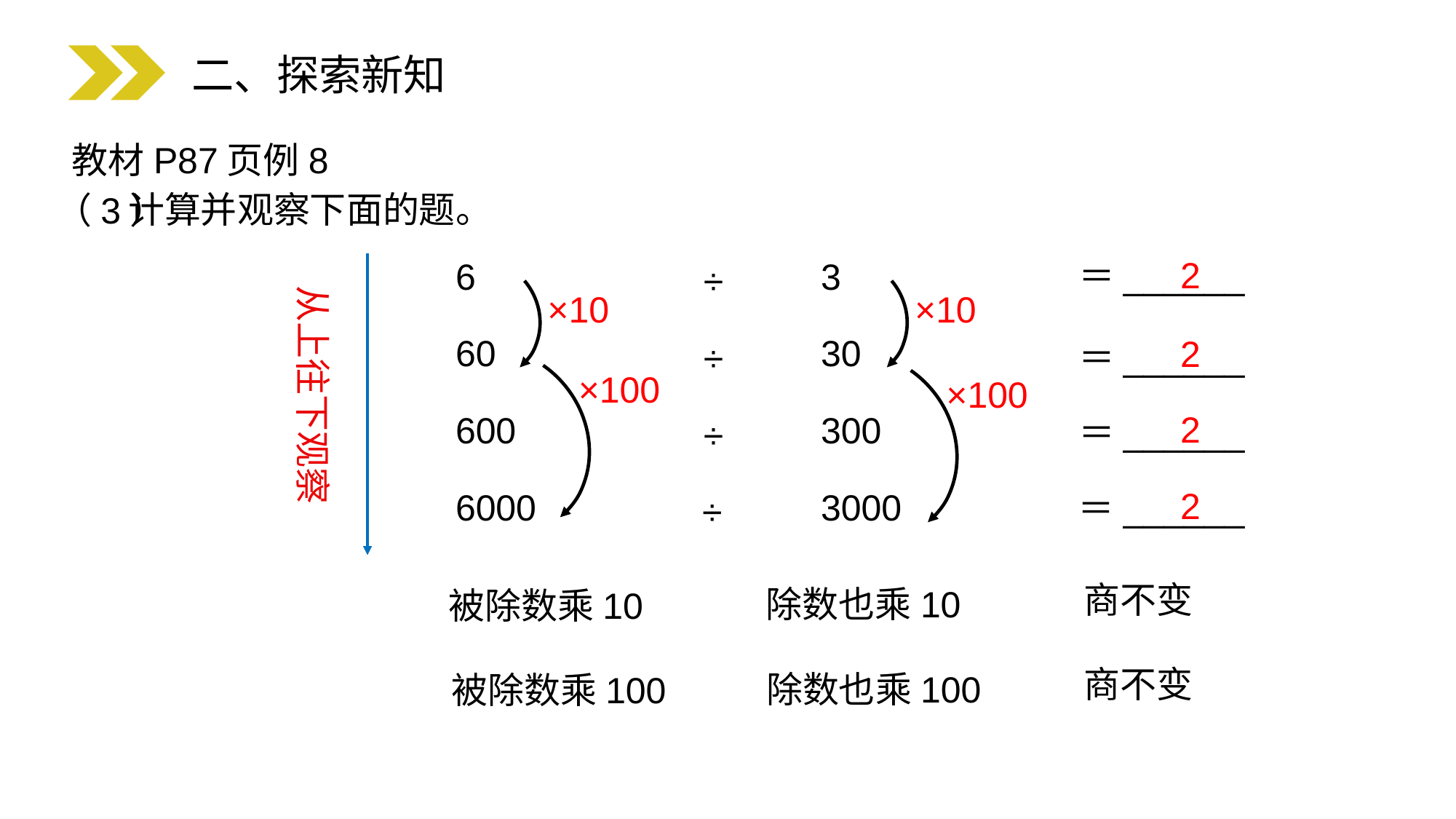

二、探索新知
教材P87页例8
计算并观察下面的题。
（3）
2
＝______
＝______
＝______
＝______
6
60
600
6000
3
30
300
3000
÷
÷
÷
÷

从上往下观察
×10
×10
2

×100
×100
2
2
商不变
除数也乘10
被除数乘10
商不变
除数也乘100
被除数乘100